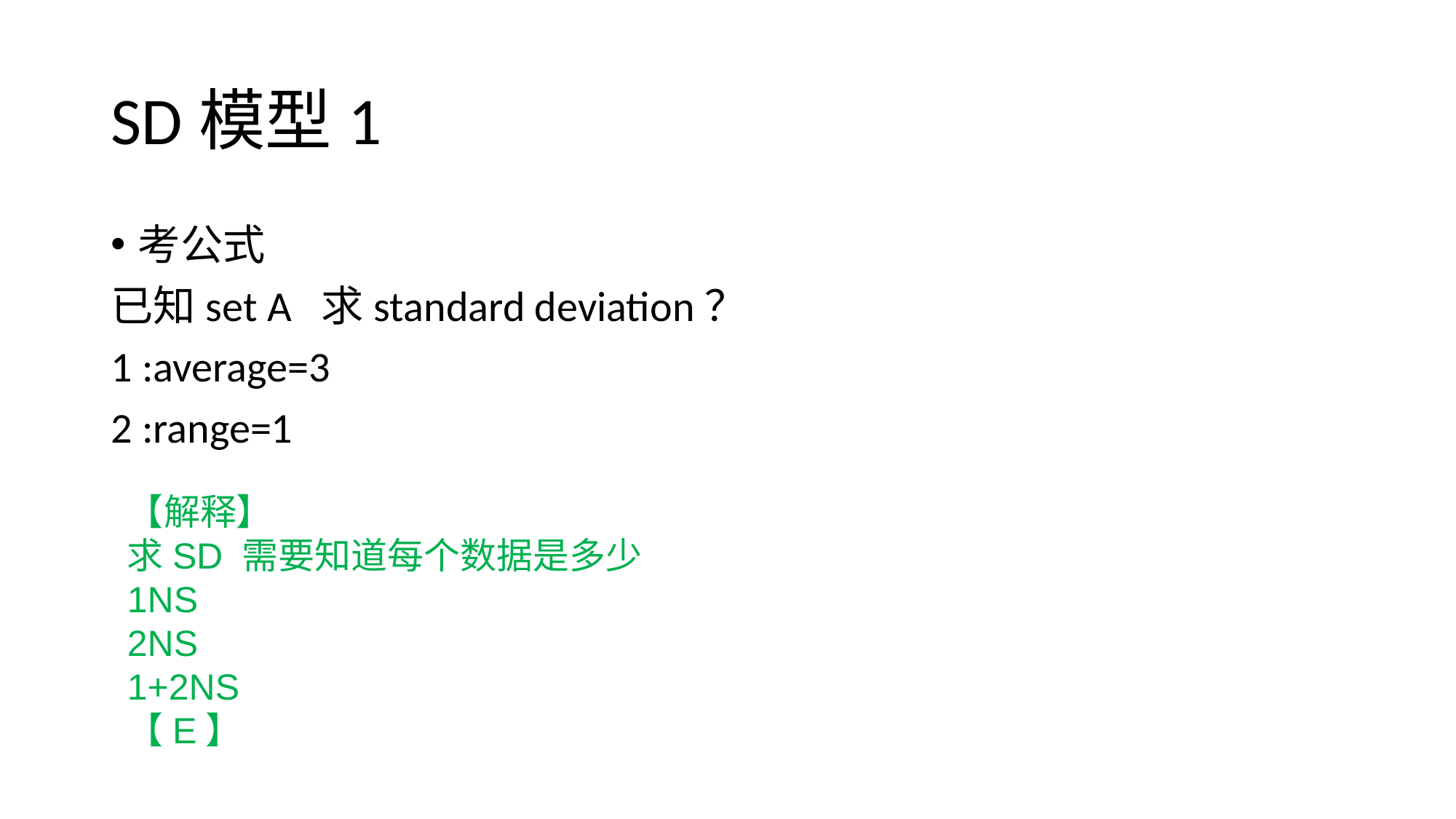

# SD模型1
考公式
已知set A  求standard deviation？
1 :average=3
2 :range=1

【解释】
求SD 需要知道每个数据是多少
1NS
2NS
1+2NS
【E】